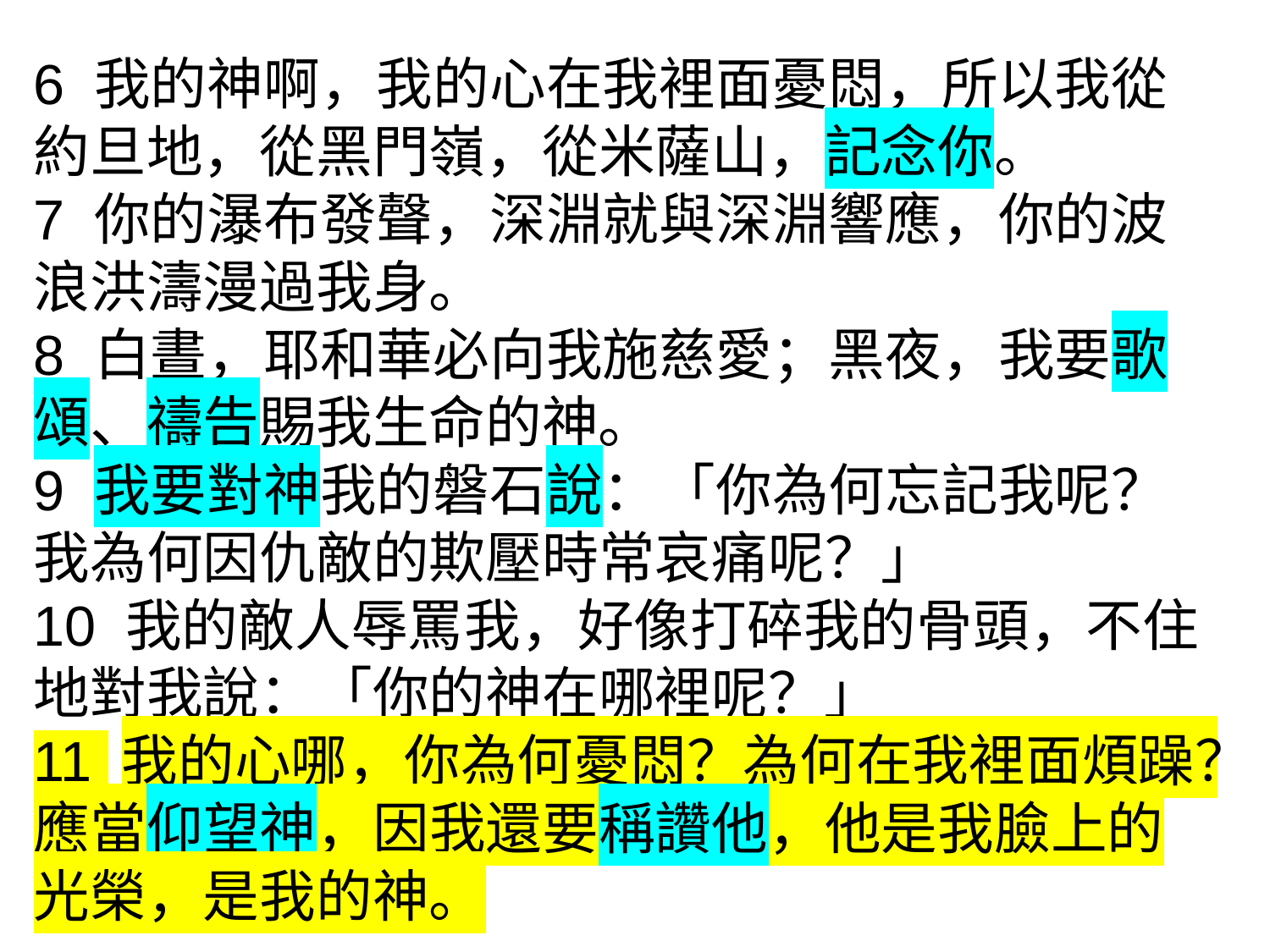

6 我的神啊，我的心在我裡面憂悶，所以我從約旦地，從黑門嶺，從米薩山，記念你。
7 你的瀑布發聲，深淵就與深淵響應，你的波浪洪濤漫過我身。
8 白晝，耶和華必向我施慈愛；黑夜，我要歌頌、禱告賜我生命的神。
9 我要對神我的磐石說：「你為何忘記我呢？我為何因仇敵的欺壓時常哀痛呢？」
10 我的敵人辱罵我，好像打碎我的骨頭，不住地對我說：「你的神在哪裡呢？」
11 我的心哪，你為何憂悶？為何在我裡面煩躁？應當仰望神，因我還要稱讚他，他是我臉上的光榮，是我的神。